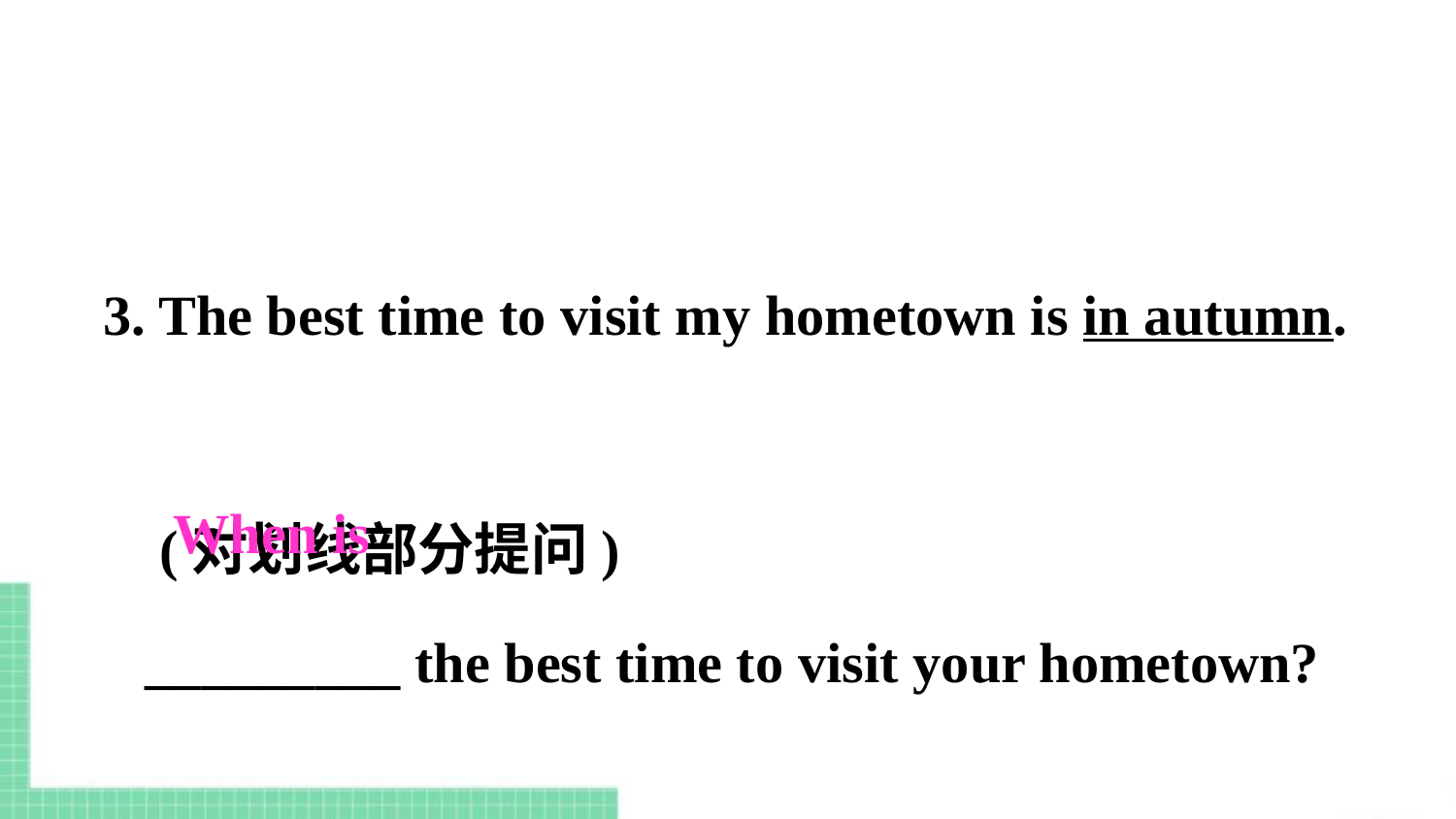

3. The best time to visit my hometown is in autumn.
    (对划线部分提问)
   _________ the best time to visit your hometown?
When is